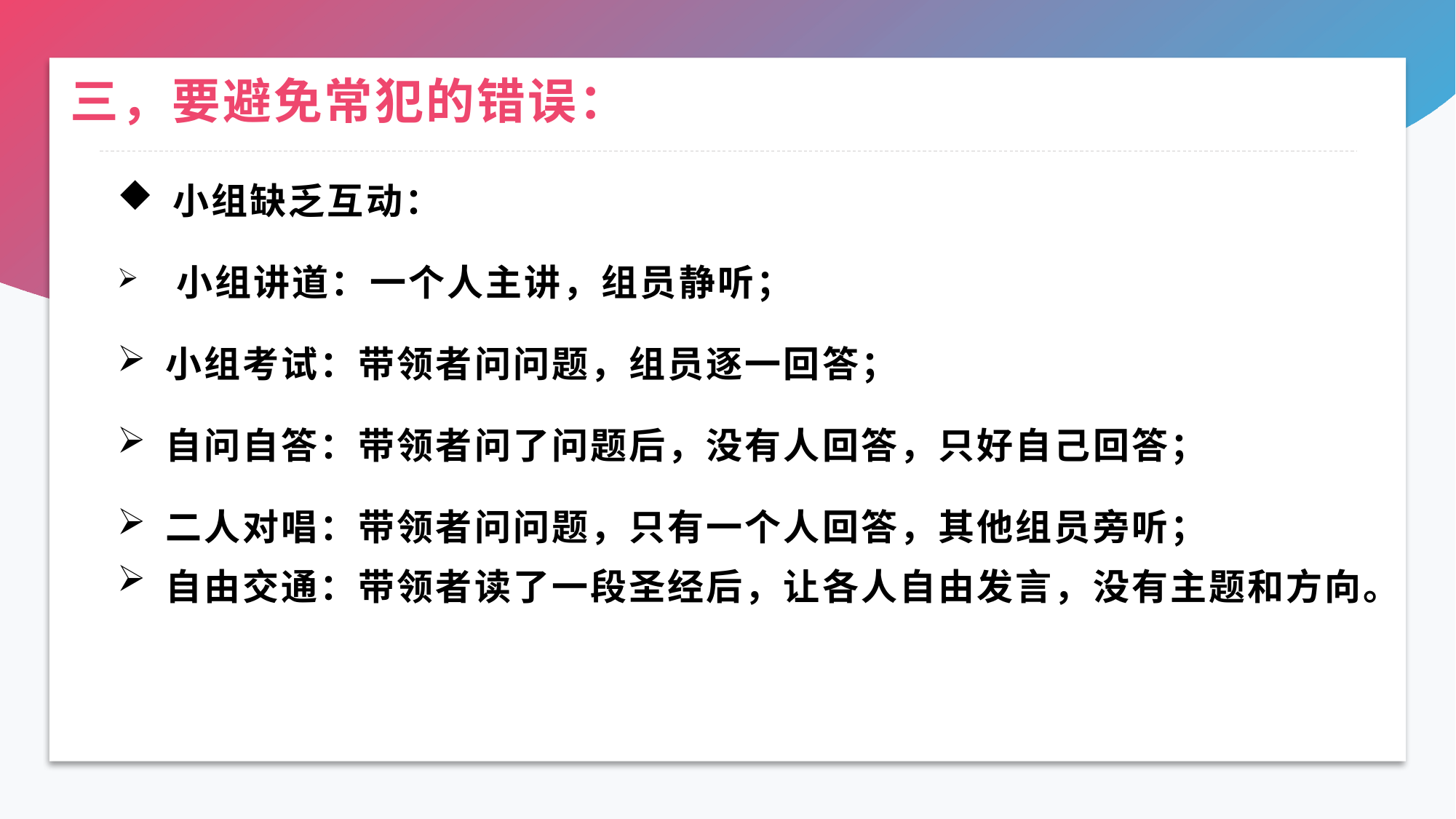

# 三，要避免常犯的错误：
 小组缺乏互动：
   小组讲道：一个人主讲，组员静听；
 小组考试：带领者问问题，组员逐一回答；
 自问自答：带领者问了问题后，没有人回答，只好自己回答；
 二人对唱：带领者问问题，只有一个人回答，其他组员旁听；
 自由交通：带领者读了一段圣经后，让各人自由发言，没有主题和方向。